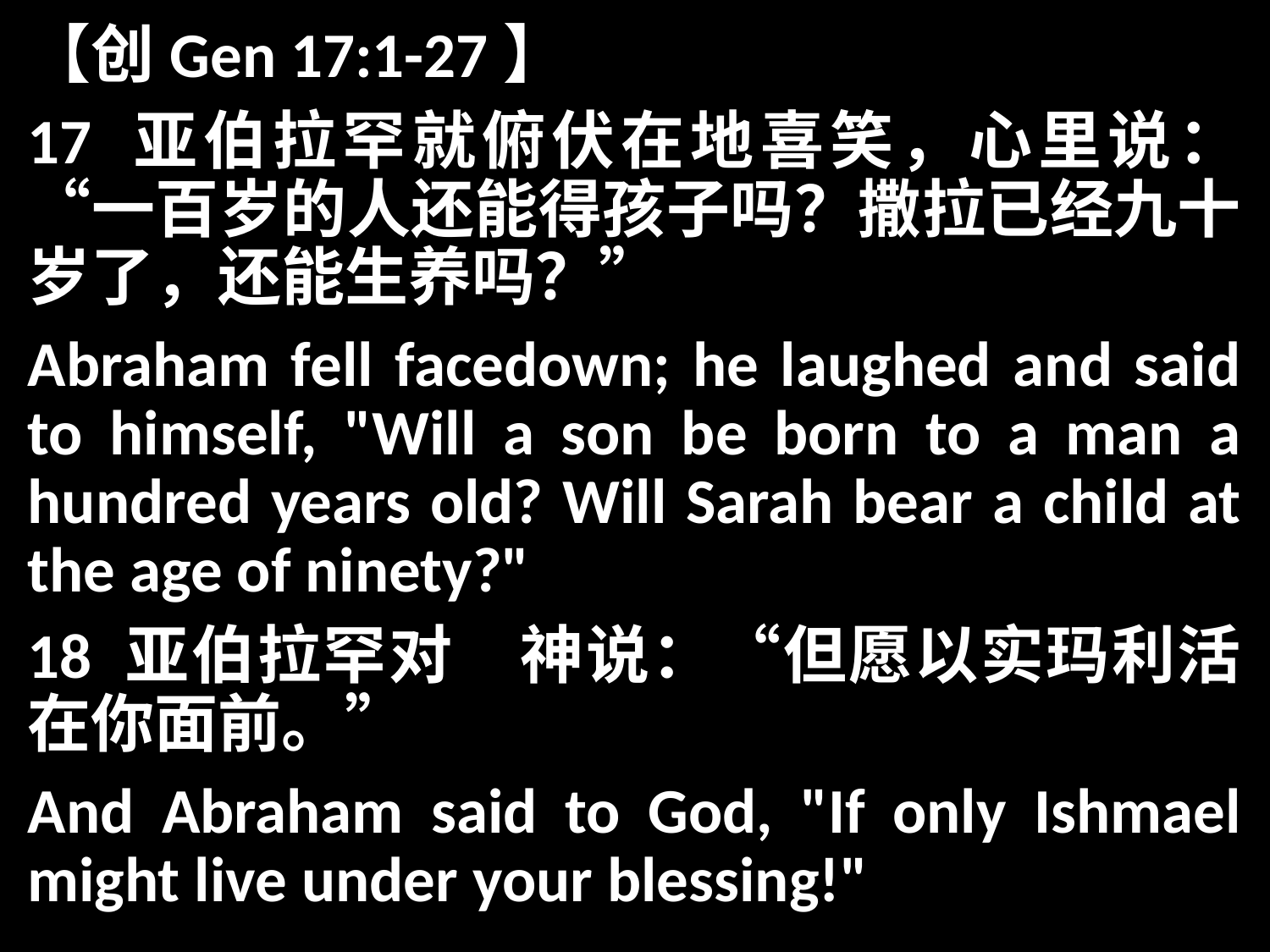

【创Gen 17:1-27】
17 亚伯拉罕就俯伏在地喜笑，心里说：“一百岁的人还能得孩子吗？撒拉已经九十岁了，还能生养吗？”
Abraham fell facedown; he laughed and said to himself, "Will a son be born to a man a hundred years old? Will Sarah bear a child at the age of ninety?"
18 亚伯拉罕对　神说：“但愿以实玛利活在你面前。”
And Abraham said to God, "If only Ishmael might live under your blessing!"